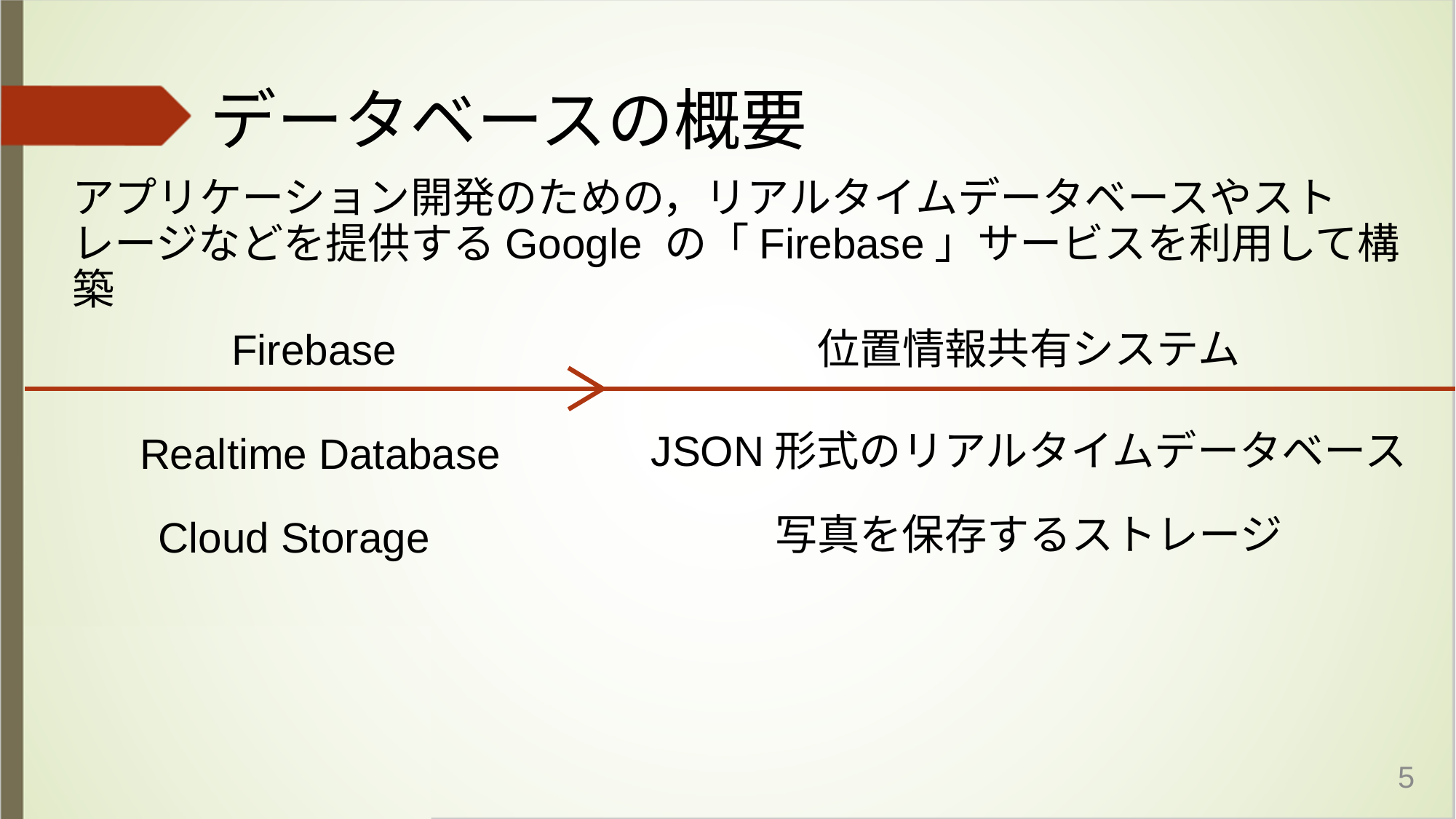

# データベースの概要
アプリケーション開発のための，リアルタイムデータベースやストレージなどを提供するGoogle の「Firebase」サービスを利用して構築
位置情報共有システム

JSON形式のリアルタイムデータベース

写真を保存するストレージ

Firebase

Realtime Database

Cloud Storage
5